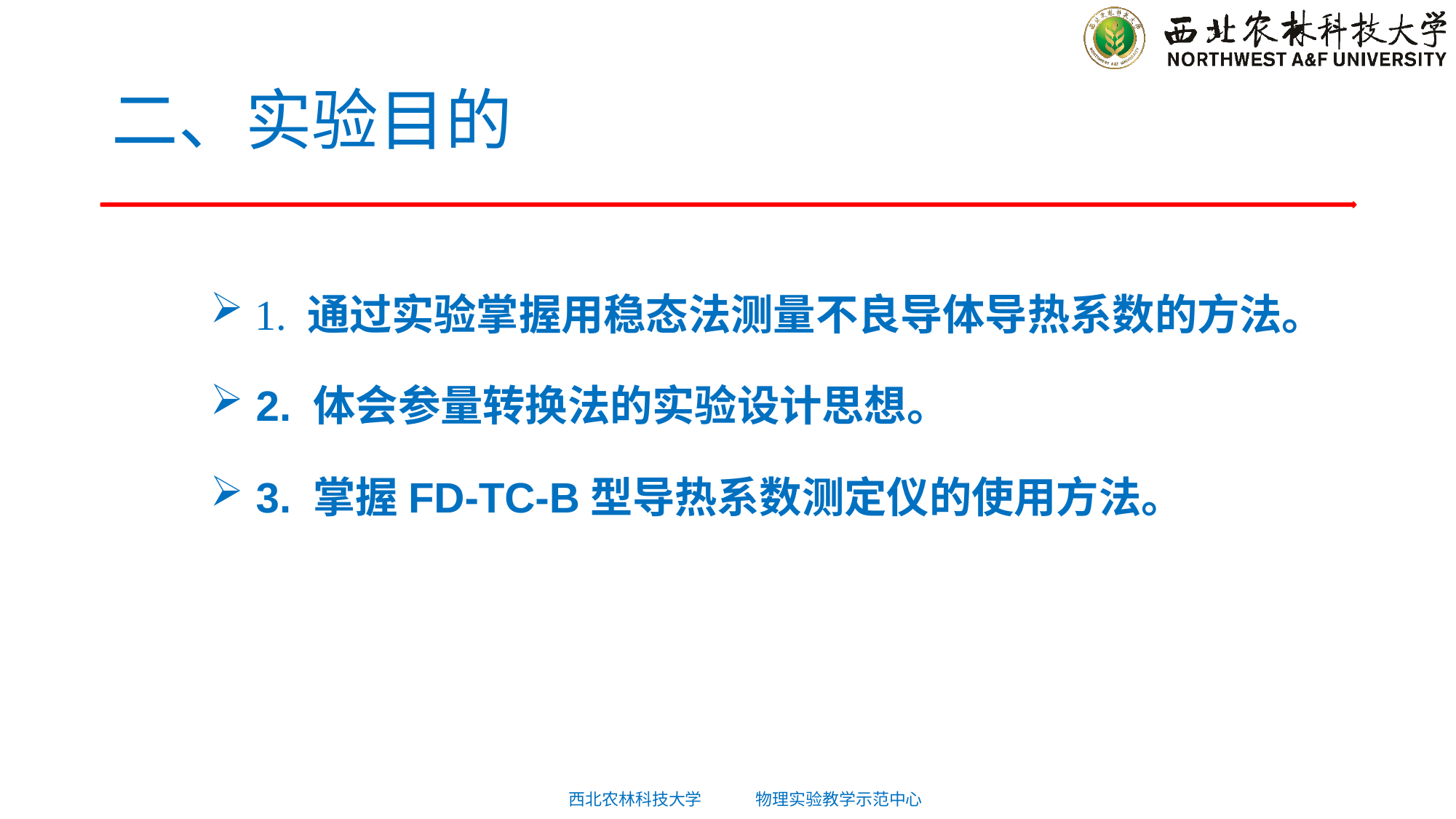

# 二、实验目的
 1. 通过实验掌握用稳态法测量不良导体导热系数的方法。
 2. 体会参量转换法的实验设计思想。
 3. 掌握FD-TC-B型导热系数测定仪的使用方法。